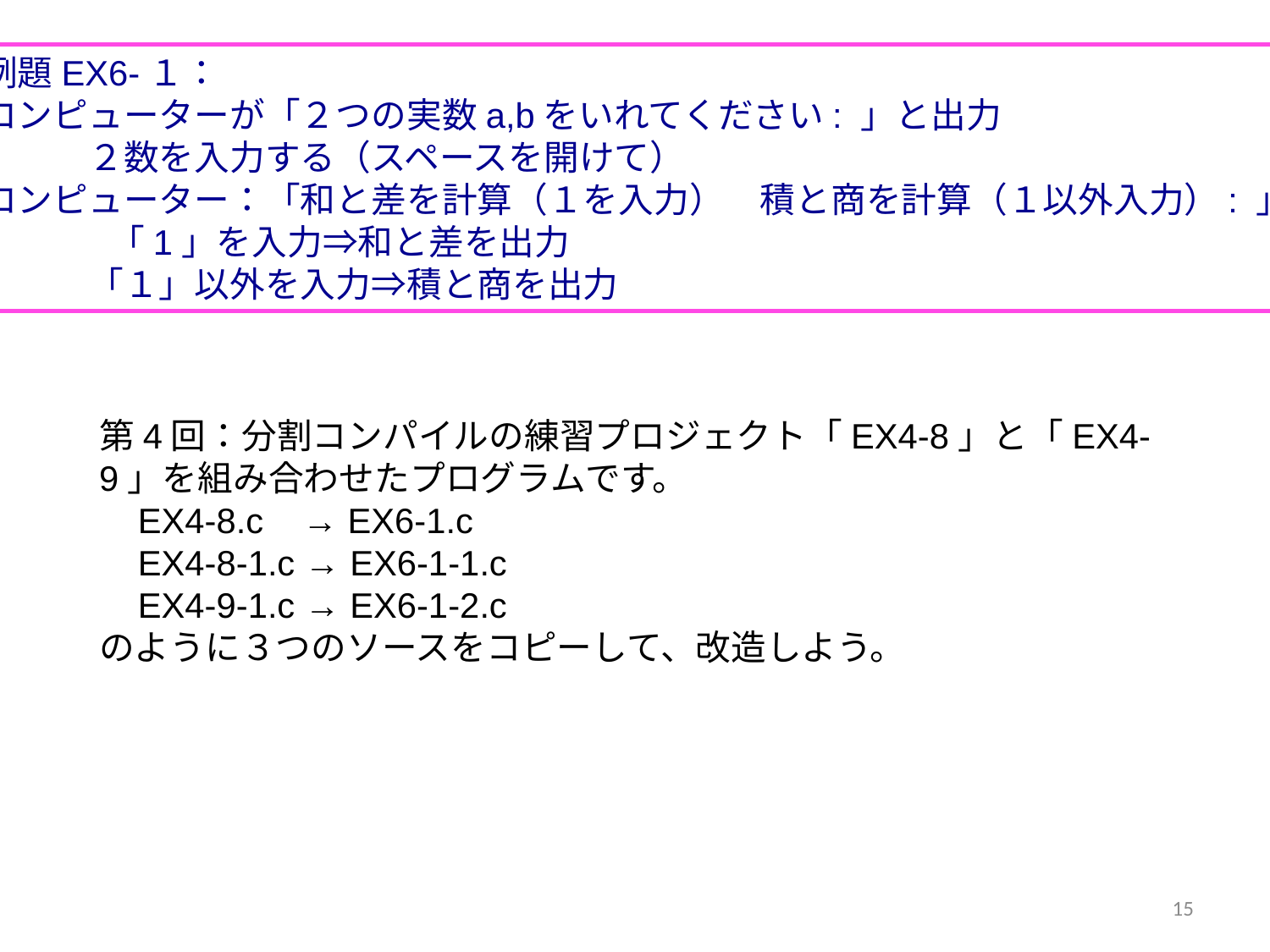

例題EX6-１：
コンピューターが「２つの実数a,bをいれてください: 」と出力
　　　２数を入力する（スペースを開けて）
コンピューター：「和と差を計算（１を入力）　積と商を計算（１以外入力）: 」
	「1」を入力⇒和と差を出力
　　　「１」以外を入力⇒積と商を出力
第4回：分割コンパイルの練習プロジェクト「EX4-8」と「EX4-9」を組み合わせたプログラムです。
    EX4-8.c    → EX6-1.c
    EX4-8-1.c → EX6-1-1.c
    EX4-9-1.c → EX6-1-2.c
のように３つのソースをコピーして、改造しよう。
15